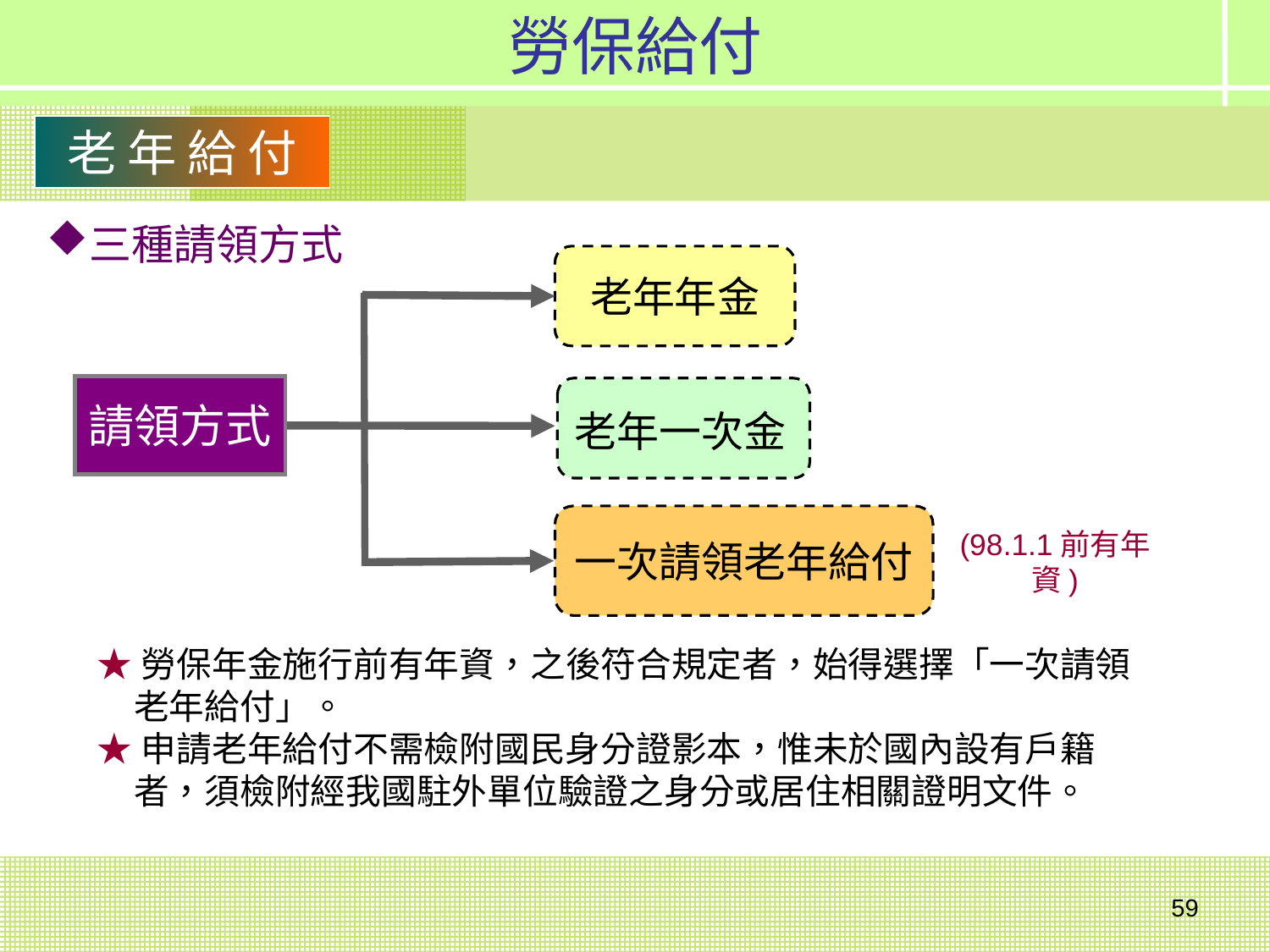

勞保給付

老 年 給 付
三種請領方式

老年年金

請領方式
老年一次金

一次請領老年給付
(98.1.1前有年資)

★勞保年金施行前有年資，之後符合規定者，始得選擇「一次請領老年給付」。
★申請老年給付不需檢附國民身分證影本，惟未於國內設有戶籍者，須檢附經我國駐外單位驗證之身分或居住相關證明文件。
59